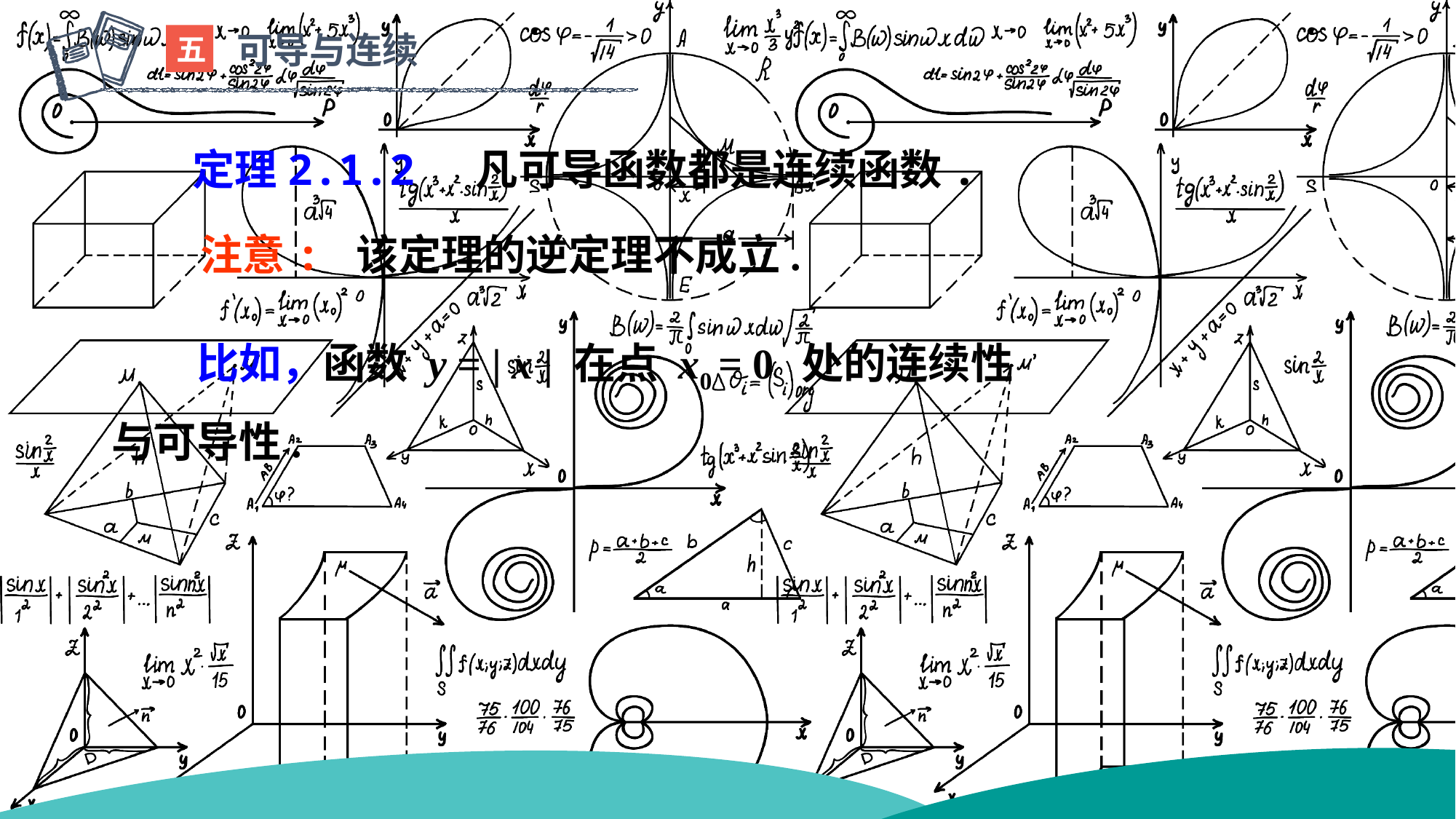

可导与连续
五

定理2.1.2  凡可导函数都是连续函数.
注意: 该定理的逆定理不成立.
　　比如，函数 y = | x | 在点 x0 = 0  处的连续性与可导性.